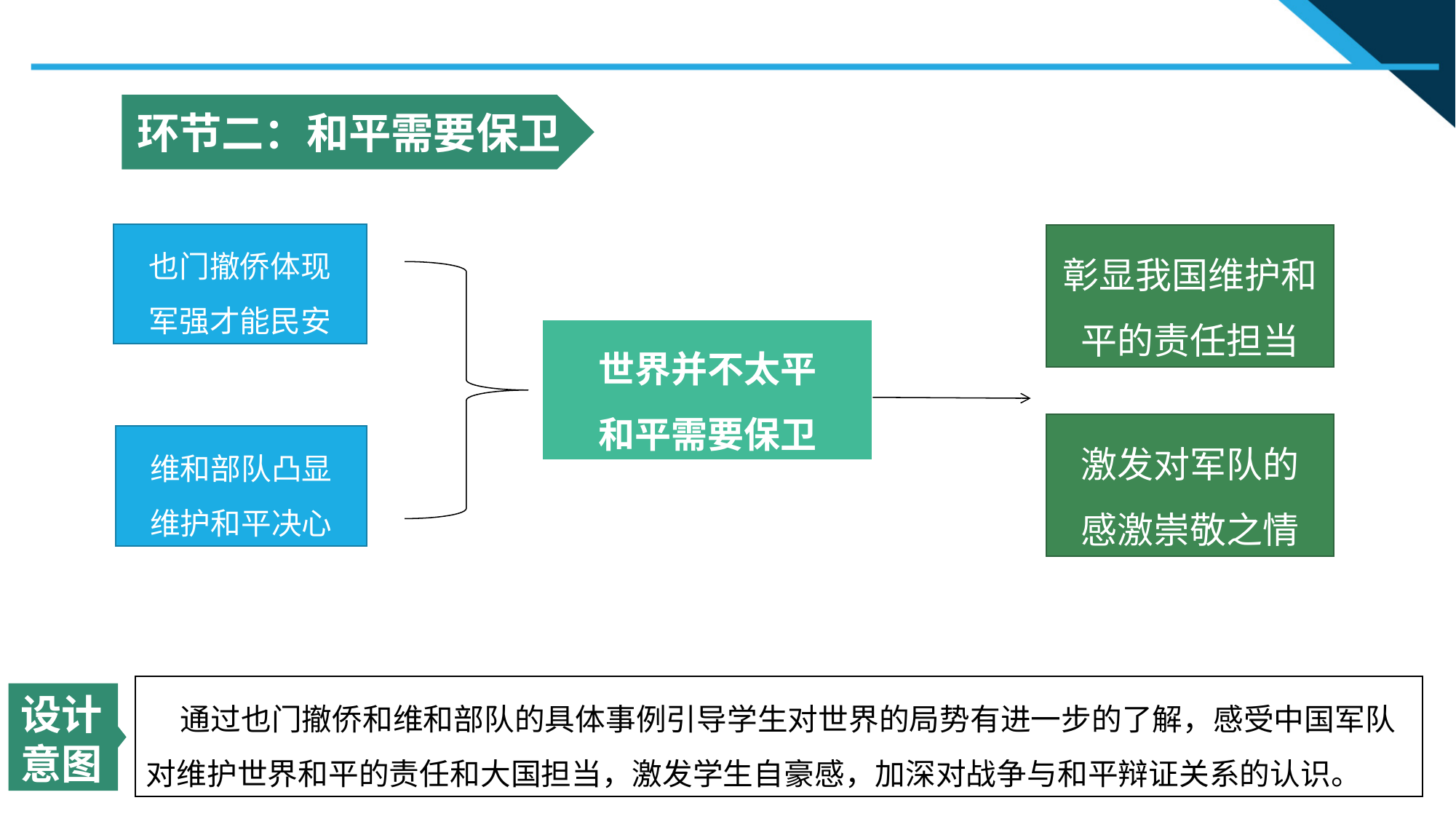

环节二：和平需要保卫
也门撤侨体现
军强才能民安
彰显我国维护和平的责任担当

世界并不太平
和平需要保卫
激发对军队的
感激崇敬之情
维和部队凸显
维护和平决心
    通过也门撤侨和维和部队的具体事例引导学生对世界的局势有进一步的了解，感受中国军队对维护世界和平的责任和大国担当，激发学生自豪感，加深对战争与和平辩证关系的认识。

设计
意图